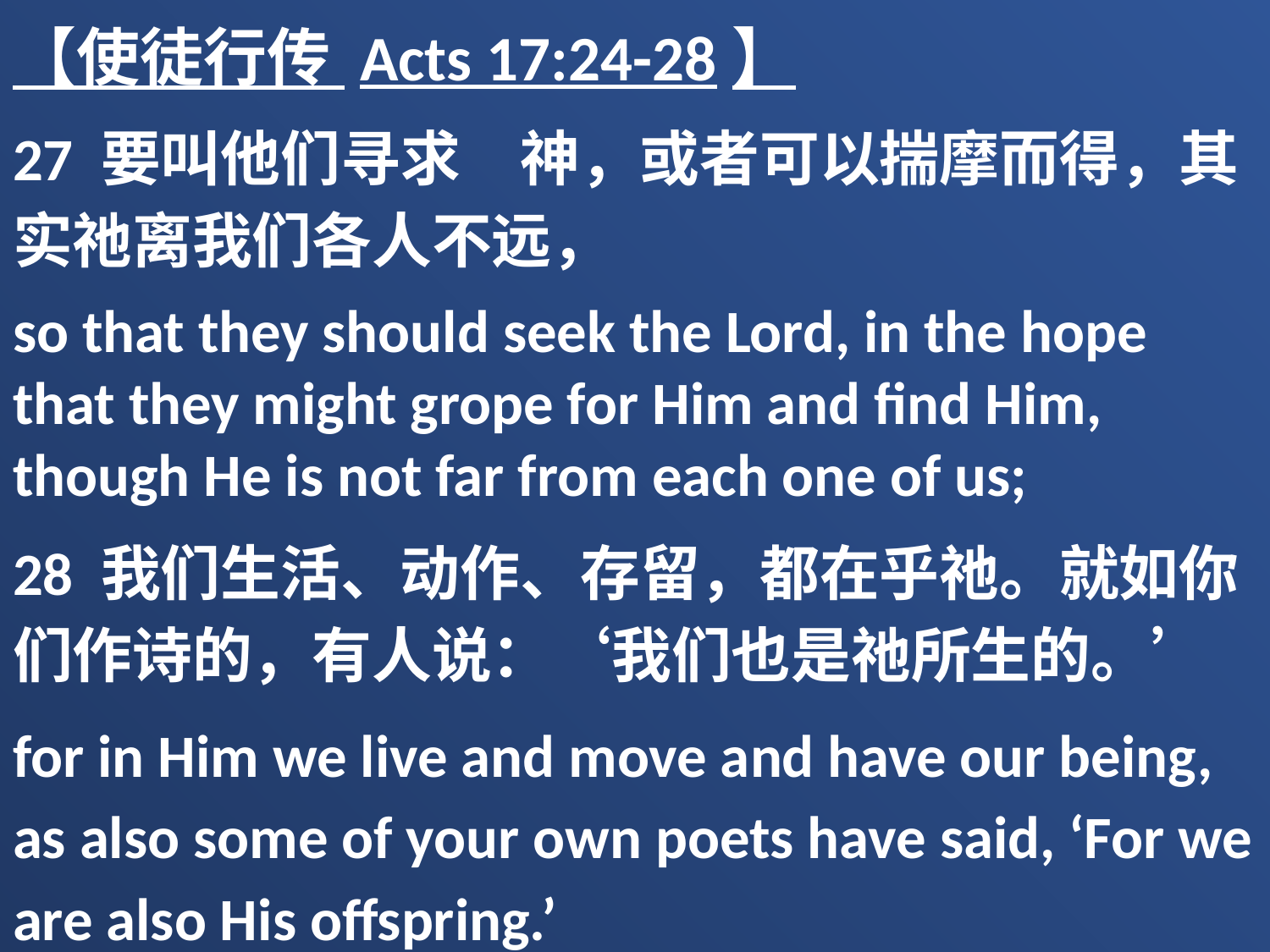

【使徒行传 Acts 17:24-28】
27 要叫他们寻求　神，或者可以揣摩而得，其实祂离我们各人不远，
so that they should seek the Lord, in the hope that they might grope for Him and find Him, though He is not far from each one of us;
28 我们生活、动作、存留，都在乎祂。就如你们作诗的，有人说：‘我们也是祂所生的。’
for in Him we live and move and have our being, as also some of your own poets have said, ‘For we are also His offspring.’